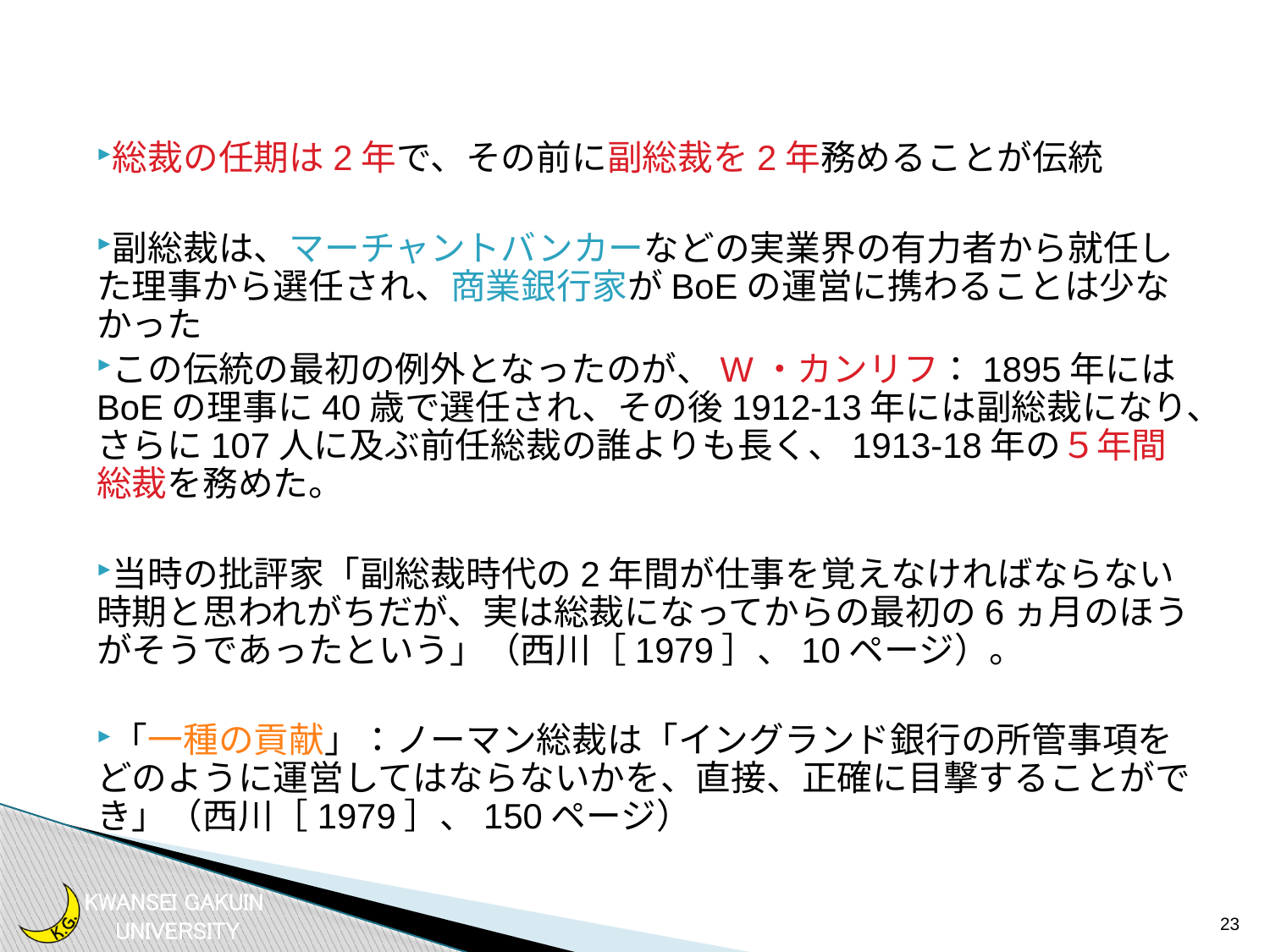

総裁の任期は2年で、その前に副総裁を2年務めることが伝統

副総裁は、マーチャントバンカーなどの実業界の有力者から就任した理事から選任され、商業銀行家がBoEの運営に携わることは少なかった
この伝統の最初の例外となったのが、W・カンリフ：1895年にはBoEの理事に40歳で選任され、その後1912-13年には副総裁になり、さらに107人に及ぶ前任総裁の誰よりも長く、1913-18年の５年間総裁を務めた。

当時の批評家「副総裁時代の2年間が仕事を覚えなければならない時期と思われがちだが、実は総裁になってからの最初の6ヵ月のほうがそうであったという」（西川［1979］、10ページ）。

「一種の貢献」：ノーマン総裁は「イングランド銀行の所管事項をどのように運営してはならないかを、直接、正確に目撃することができ」（西川［1979］、150ページ）

23